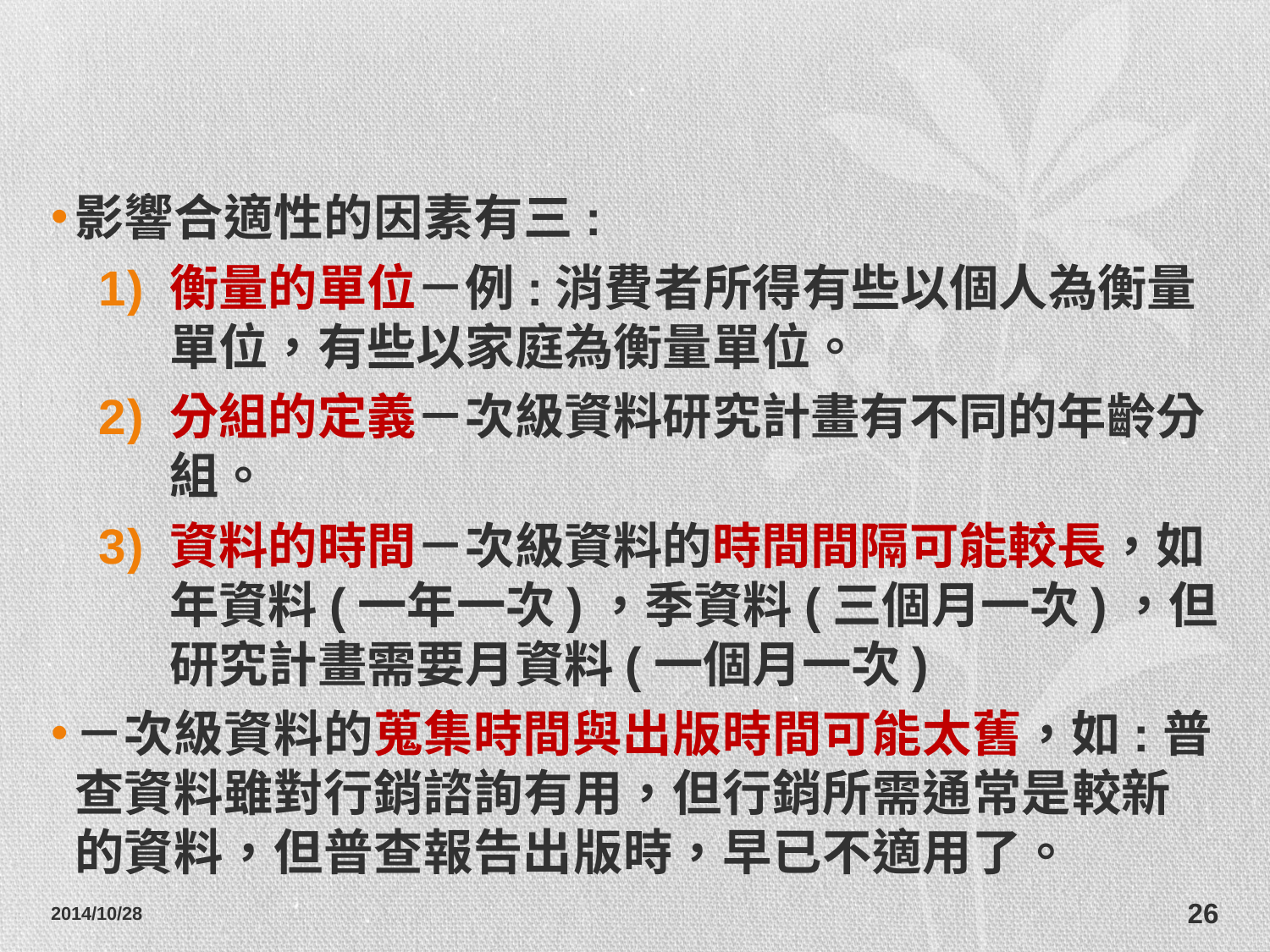

#
影響合適性的因素有三:
衡量的單位－例:消費者所得有些以個人為衡量單位，有些以家庭為衡量單位。
分組的定義－次級資料研究計畫有不同的年齡分組。
資料的時間－次級資料的時間間隔可能較長，如年資料(一年一次)，季資料(三個月一次)，但研究計畫需要月資料(一個月一次)
－次級資料的蒐集時間與出版時間可能太舊，如:普查資料雖對行銷諮詢有用，但行銷所需通常是較新的資料，但普查報告出版時，早已不適用了。
2014/10/28
26